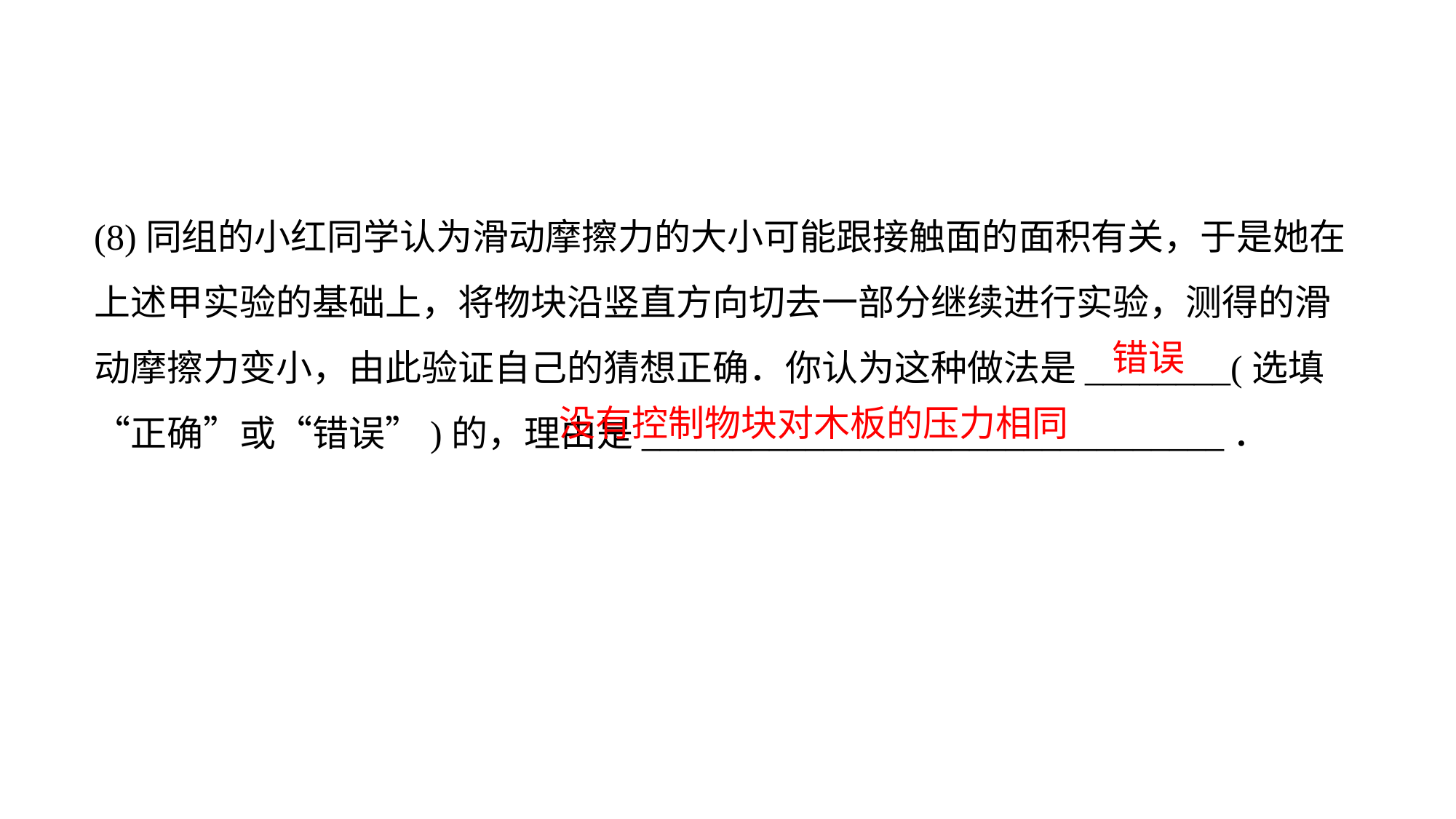

(8)同组的小红同学认为滑动摩擦力的大小可能跟接触面的面积有关，于是她在上述甲实验的基础上，将物块沿竖直方向切去一部分继续进行实验，测得的滑动摩擦力变小，由此验证自己的猜想正确．你认为这种做法是________(选填“正确”或“错误”)的，理由是________________________________．
错误
没有控制物块对木板的压力相同